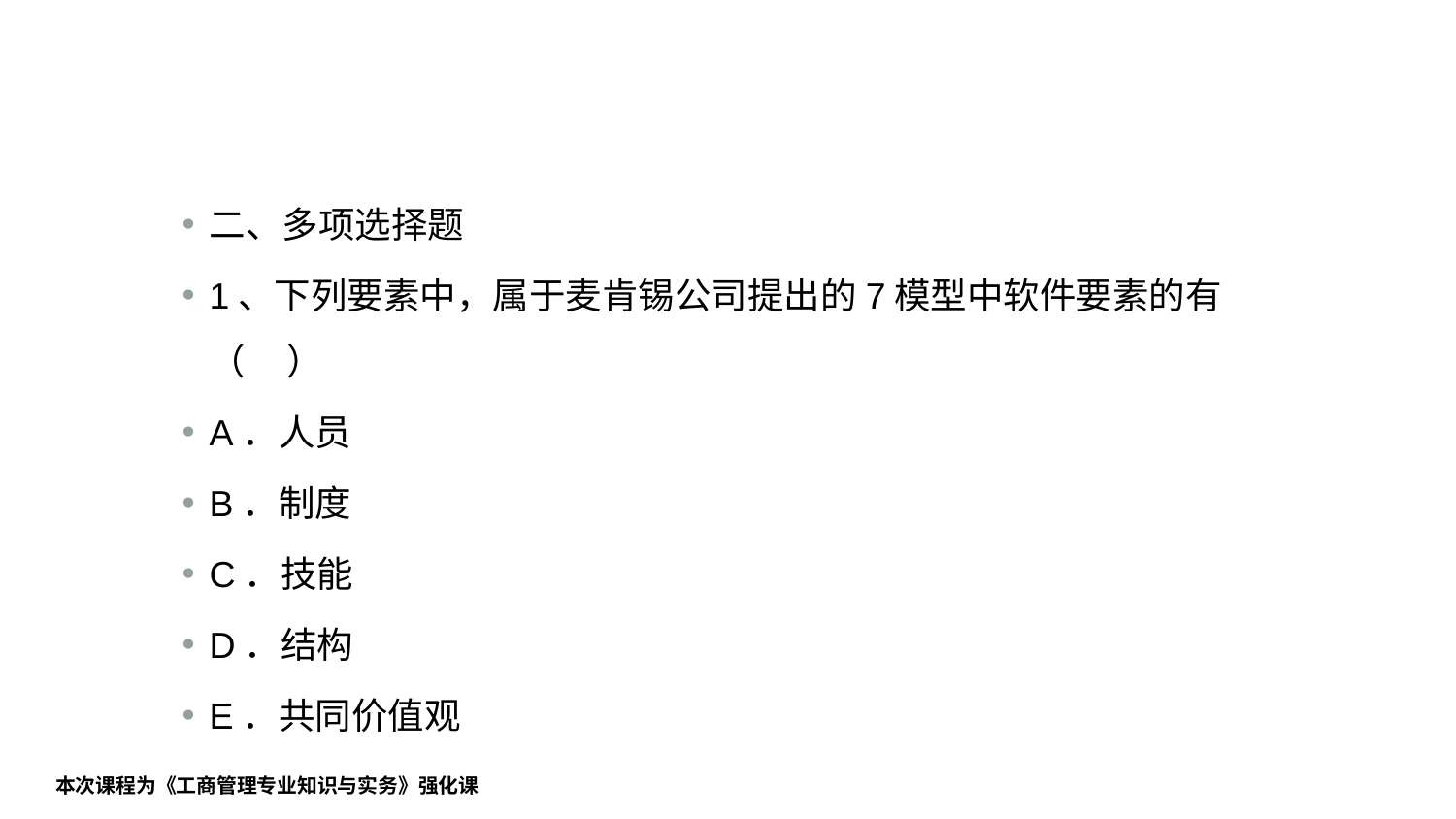

#
二、多项选择题
1、下列要素中，属于麦肯锡公司提出的7模型中软件要素的有（     ）
A．人员
B．制度
C．技能
D．结构
E．共同价值观